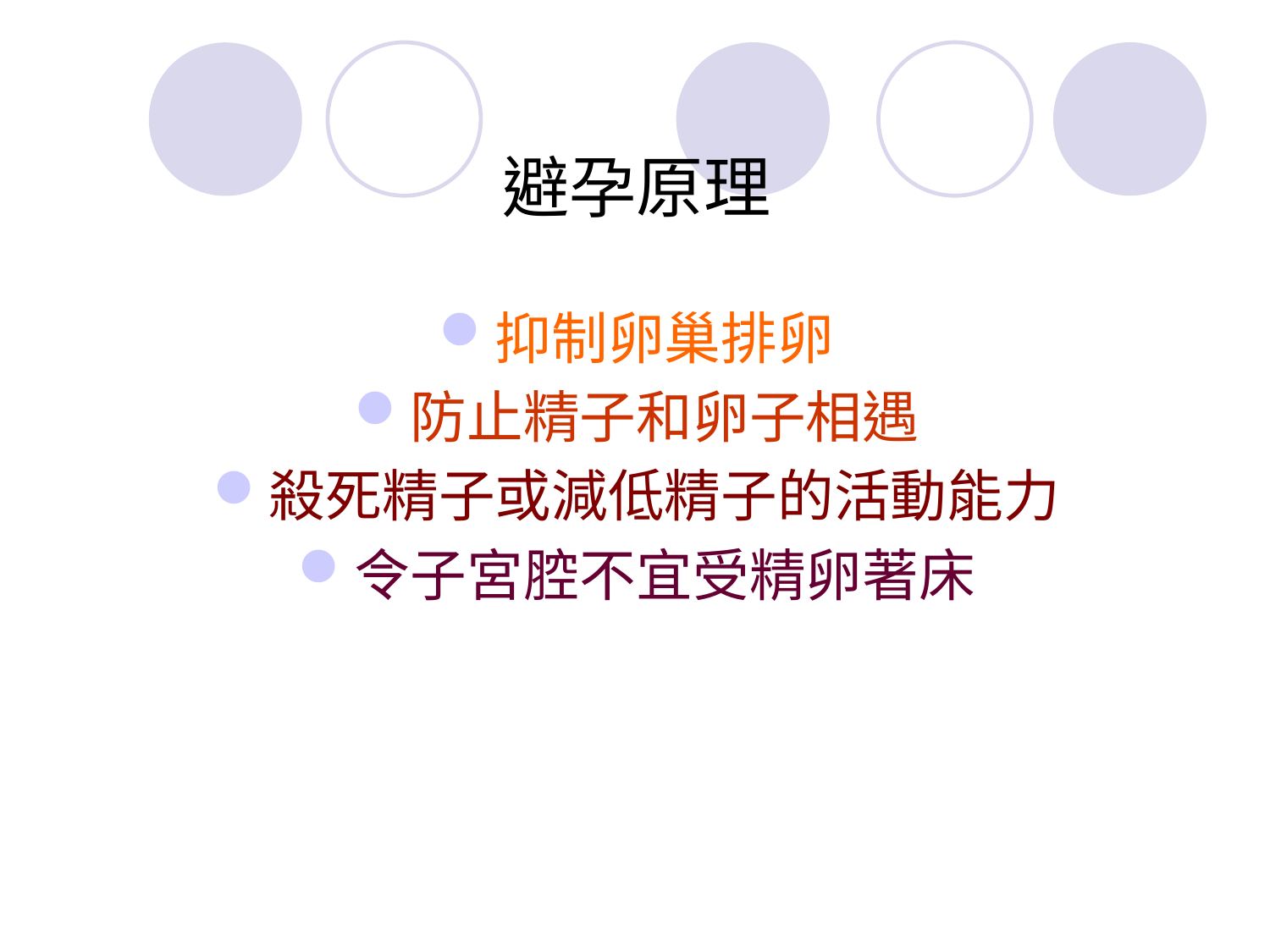

# 避孕原理
抑制卵巢排卵
防止精子和卵子相遇
殺死精子或減低精子的活動能力
令子宮腔不宜受精卵著床